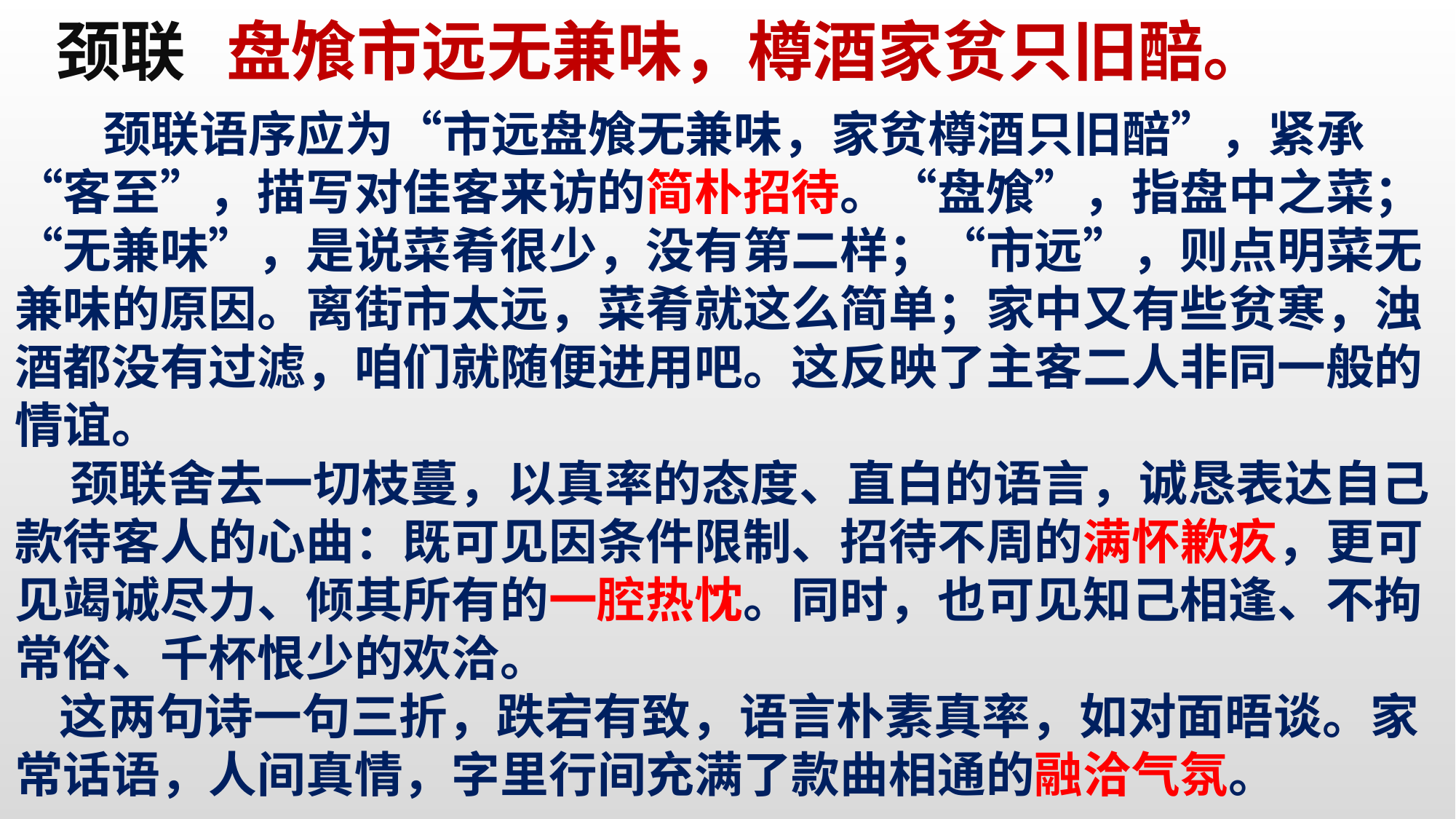

盘飧市远无兼味，樽酒家贫只旧醅。
颈联
       颈联语序应为“市远盘飧无兼味，家贫樽酒只旧醅”，紧承“客至”，描写对佳客来访的简朴招待。“盘飧”，指盘中之菜；“无兼味”，是说菜肴很少，没有第二样；“市远”，则点明菜无兼味的原因。离街市太远，菜肴就这么简单；家中又有些贫寒，浊酒都没有过滤，咱们就随便进用吧。这反映了主客二人非同一般的情谊。
    颈联舍去一切枝蔓，以真率的态度、直白的语言，诚恳表达自己款待客人的心曲：既可见因条件限制、招待不周的满怀歉疚，更可见竭诚尽力、倾其所有的一腔热忱。同时，也可见知己相逢、不拘常俗、千杯恨少的欢洽。
   这两句诗一句三折，跌宕有致，语言朴素真率，如对面晤谈。家常话语，人间真情，字里行间充满了款曲相通的融洽气氛。